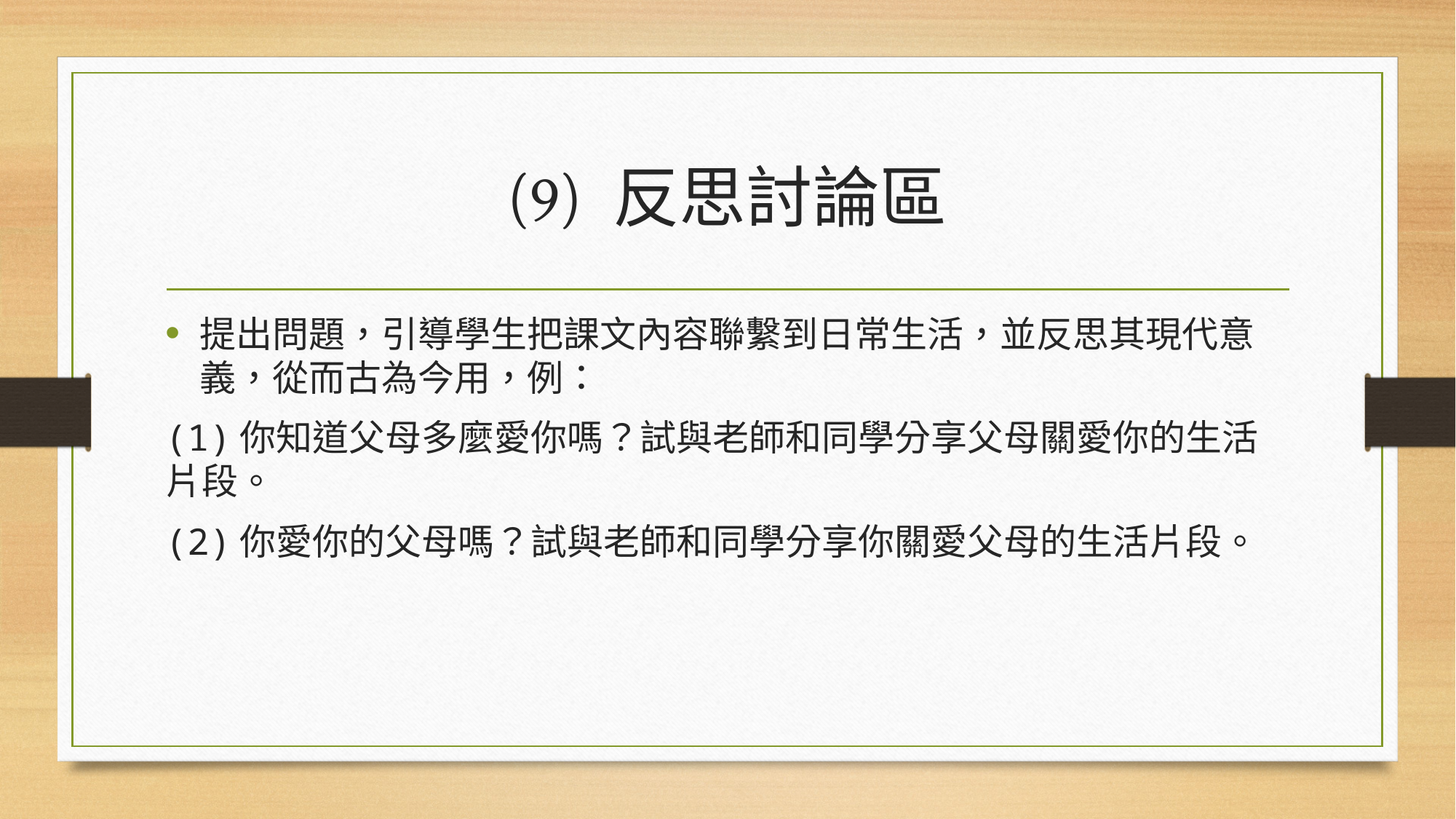

# (9) 反思討論區
提出問題，引導學生把課文內容聯繫到日常生活，並反思其現代意義，從而古為今用，例：
(1)你知道父母多麼愛你嗎？試與老師和同學分享父母關愛你的生活片段。
(2)你愛你的父母嗎？試與老師和同學分享你關愛父母的生活片段。